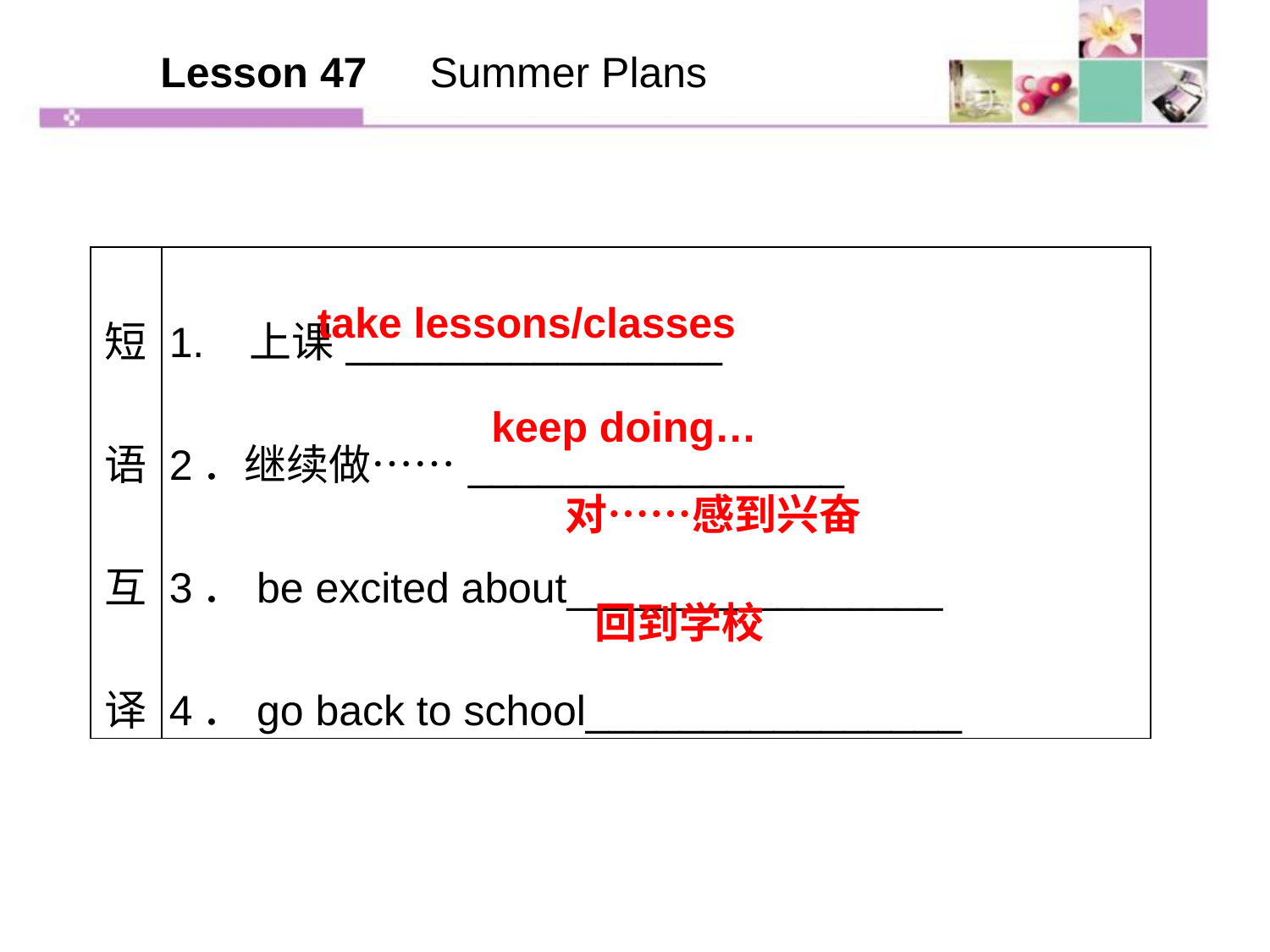

Lesson 47　Summer Plans
| 短语 互译 | 1. 上课\_\_\_\_\_\_\_\_\_\_\_\_\_\_\_\_ 2．继续做……\_\_\_\_\_\_\_\_\_\_\_\_\_\_\_\_ 3．be excited about\_\_\_\_\_\_\_\_\_\_\_\_\_\_\_\_ 4．go back to school\_\_\_\_\_\_\_\_\_\_\_\_\_\_\_\_ |
| --- | --- |
take lessons/classes
keep doing…
对……感到兴奋
回到学校